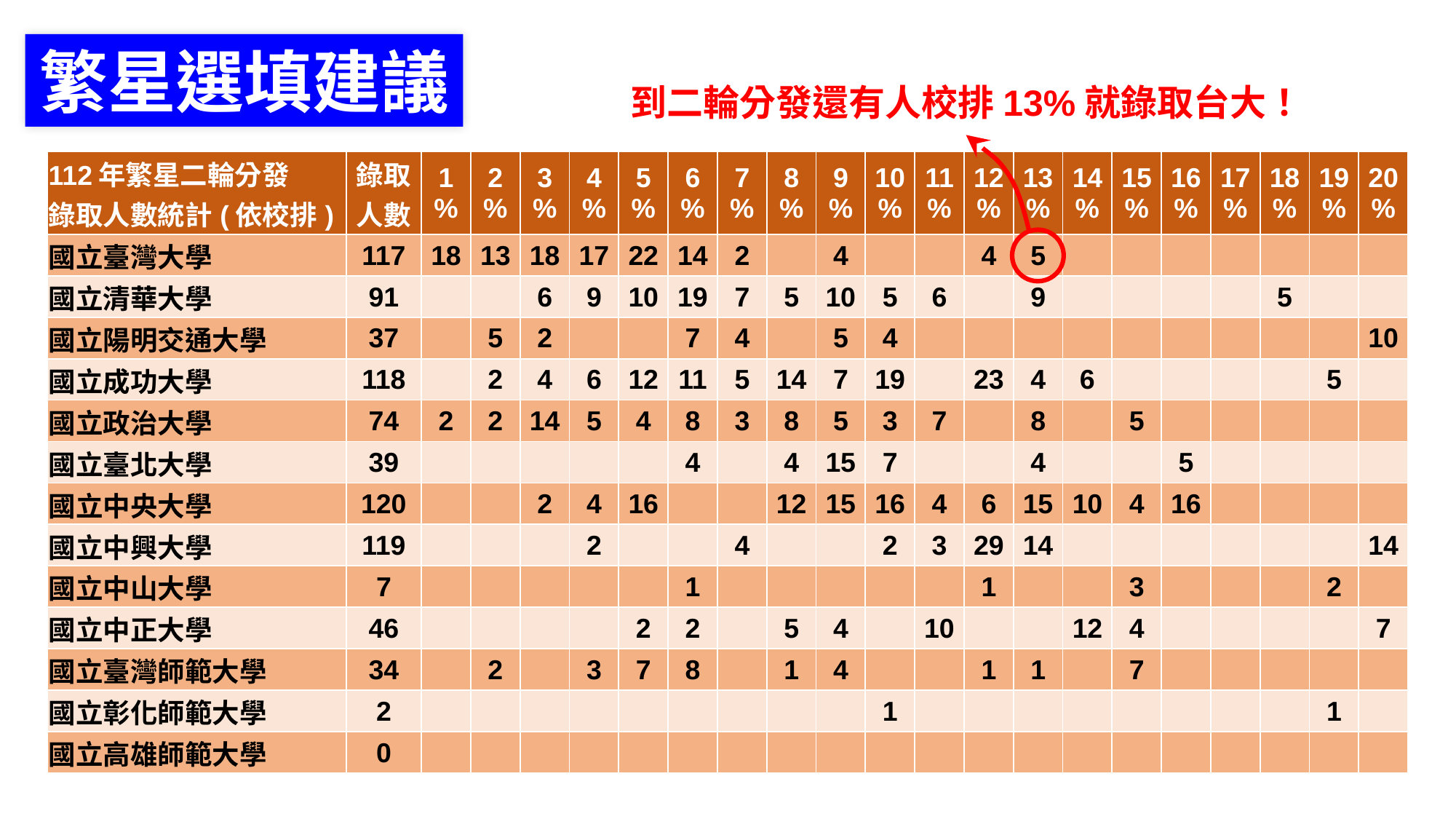

繁星選填建議
到二輪分發還有人校排13%就錄取台大！

| 112年繁星二輪分發 錄取人數統計(依校排) | 錄取 人數 | 1 % | 2 % | 3 % | 4 % | 5 % | 6 % | 7 % | 8 % | 9 % | 10% | 11% | 12% | 13% | 14% | 15% | 16% | 17% | 18% | 19% | 20% |
| --- | --- | --- | --- | --- | --- | --- | --- | --- | --- | --- | --- | --- | --- | --- | --- | --- | --- | --- | --- | --- | --- |
| 國立臺灣大學 | 117 | 18 | 13 | 18 | 17 | 22 | 14 | 2 |  | 4 |  |  | 4 | 5 |  |  |  |  |  |  |  |
| 國立清華大學 | 91 |  |  | 6 | 9 | 10 | 19 | 7 | 5 | 10 | 5 | 6 |  | 9 |  |  |  |  | 5 |  |  |
| 國立陽明交通大學 | 37 |  | 5 | 2 |  |  | 7 | 4 |  | 5 | 4 |  |  |  |  |  |  |  |  |  | 10 |
| 國立成功大學 | 118 |  | 2 | 4 | 6 | 12 | 11 | 5 | 14 | 7 | 19 |  | 23 | 4 | 6 |  |  |  |  | 5 |  |
| 國立政治大學 | 74 | 2 | 2 | 14 | 5 | 4 | 8 | 3 | 8 | 5 | 3 | 7 |  | 8 |  | 5 |  |  |  |  |  |
| 國立臺北大學 | 39 |  |  |  |  |  | 4 |  | 4 | 15 | 7 |  |  | 4 |  |  | 5 |  |  |  |  |
| 國立中央大學 | 120 |  |  | 2 | 4 | 16 |  |  | 12 | 15 | 16 | 4 | 6 | 15 | 10 | 4 | 16 |  |  |  |  |
| 國立中興大學 | 119 |  |  |  | 2 |  |  | 4 |  |  | 2 | 3 | 29 | 14 |  |  |  |  |  |  | 14 |
| 國立中山大學 | 7 |  |  |  |  |  | 1 |  |  |  |  |  | 1 |  |  | 3 |  |  |  | 2 |  |
| 國立中正大學 | 46 |  |  |  |  | 2 | 2 |  | 5 | 4 |  | 10 |  |  | 12 | 4 |  |  |  |  | 7 |
| 國立臺灣師範大學 | 34 |  | 2 |  | 3 | 7 | 8 |  | 1 | 4 |  |  | 1 | 1 |  | 7 |  |  |  |  |  |
| 國立彰化師範大學 | 2 |  |  |  |  |  |  |  |  |  | 1 |  |  |  |  |  |  |  |  | 1 |  |
| 國立高雄師範大學 | 0 |  |  |  |  |  |  |  |  |  |  |  |  |  |  |  |  |  |  |  |  |